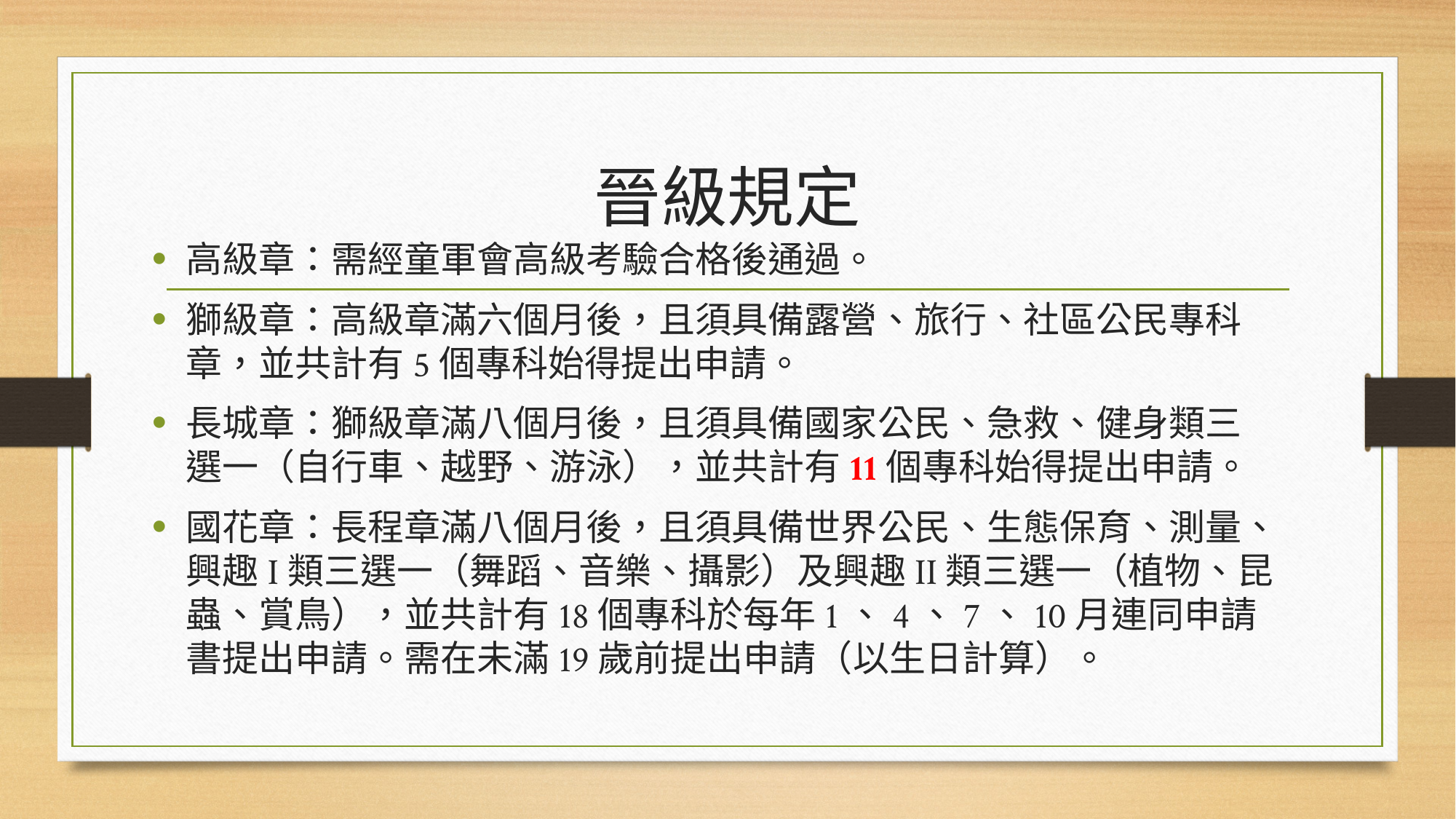

# 晉級規定
高級章：需經童軍會高級考驗合格後通過。
獅級章：高級章滿六個月後，且須具備露營、旅行、社區公民專科章，並共計有5個專科始得提出申請。
長城章：獅級章滿八個月後，且須具備國家公民、急救、健身類三選一（自行車、越野、游泳），並共計有11個專科始得提出申請。
國花章：長程章滿八個月後，且須具備世界公民、生態保育、測量、興趣I類三選一（舞蹈、音樂、攝影）及興趣II類三選一（植物、昆蟲、賞鳥），並共計有18個專科於每年1、4、7、10月連同申請書提出申請。需在未滿19歲前提出申請（以生日計算）。